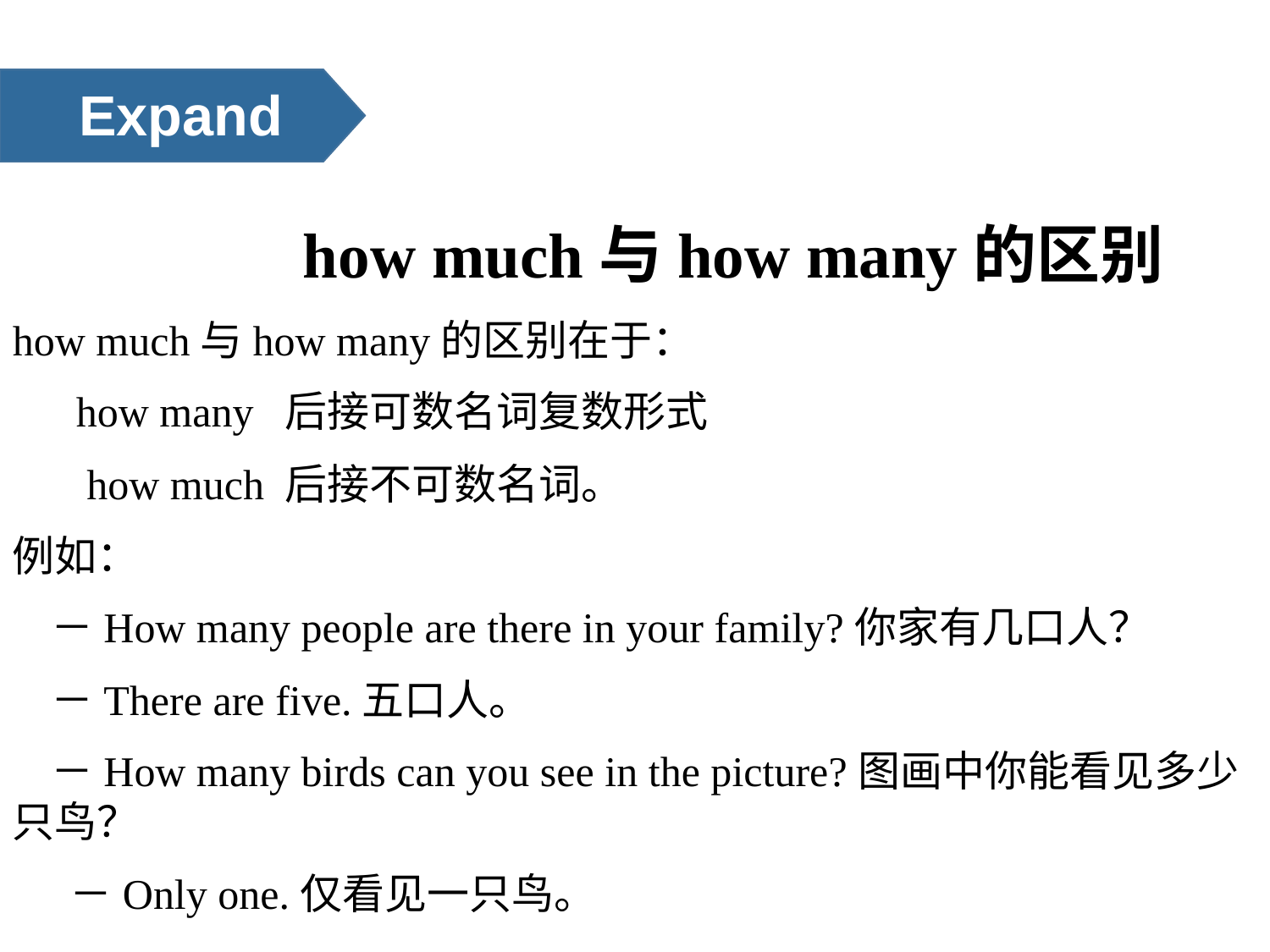

Expand
how much与how many的区别
how much与how many的区别在于：
      how many  后接可数名词复数形式
       how much 后接不可数名词。
例如：
   －How many people are there in your family?你家有几口人？
   －There are five.五口人。
   －How many birds can you see in the picture?图画中你能看见多少只鸟？
     －Only one.仅看见一只鸟。